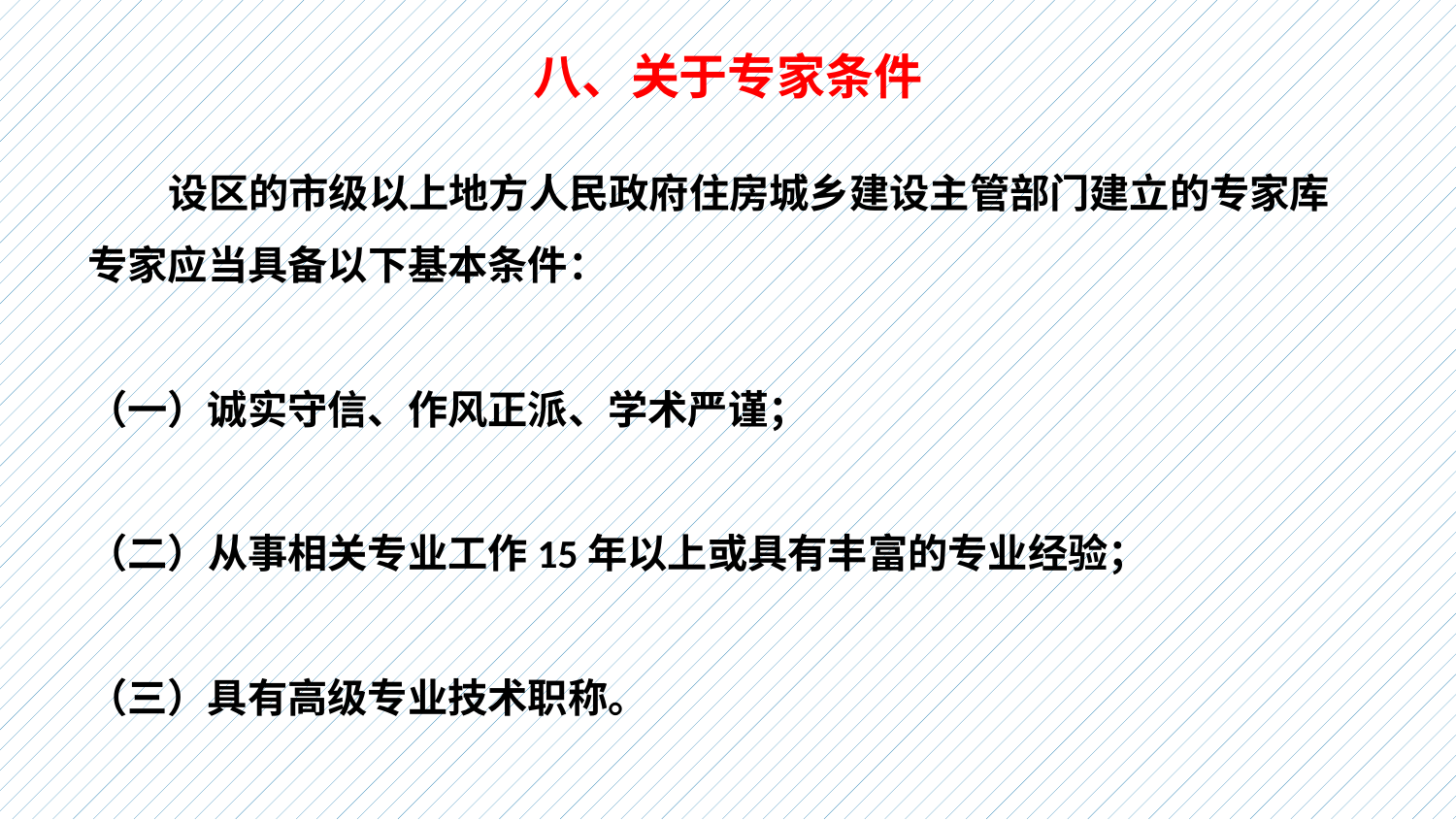

# 八、关于专家条件
        设区的市级以上地方人民政府住房城乡建设主管部门建立的专家库专家应当具备以下基本条件：

（一）诚实守信、作风正派、学术严谨；

（二）从事相关专业工作15年以上或具有丰富的专业经验；

（三）具有高级专业技术职称。